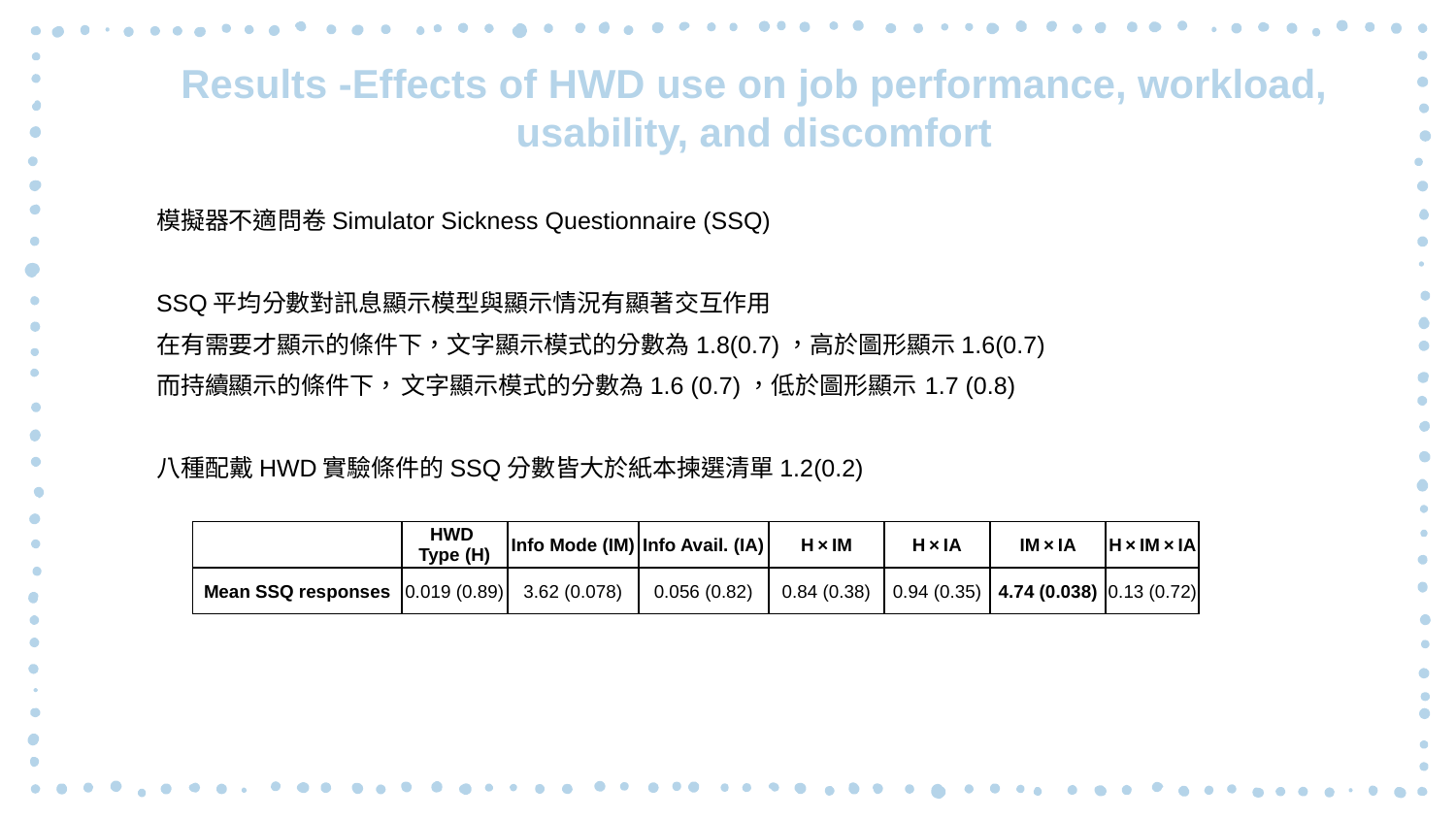

# Results -Effects of HWD use on job performance, workload, usability, and discomfort
模擬器不適問卷Simulator Sickness Questionnaire (SSQ)

SSQ平均分數對訊息顯示模型與顯示情況有顯著交互作用
在有需要才顯示的條件下，文字顯示模式的分數為1.8(0.7)，高於圖形顯示1.6(0.7)
而持續顯示的條件下， 文字顯示模式的分數為1.6 (0.7)，低於圖形顯示 1.7 (0.8)

八種配戴HWD實驗條件的SSQ分數皆大於紙本揀選清單1.2(0.2)
|  | HWD Type (H) | Info Mode (IM) | Info Avail. (IA) | H × IM | H × IA | IM × IA | H × IM × IA |
| --- | --- | --- | --- | --- | --- | --- | --- |
| Mean SSQ responses | 0.019 (0.89) | 3.62 (0.078) | 0.056 (0.82) | 0.84 (0.38) | 0.94 (0.35) | 4.74 (0.038) | 0.13 (0.72) |